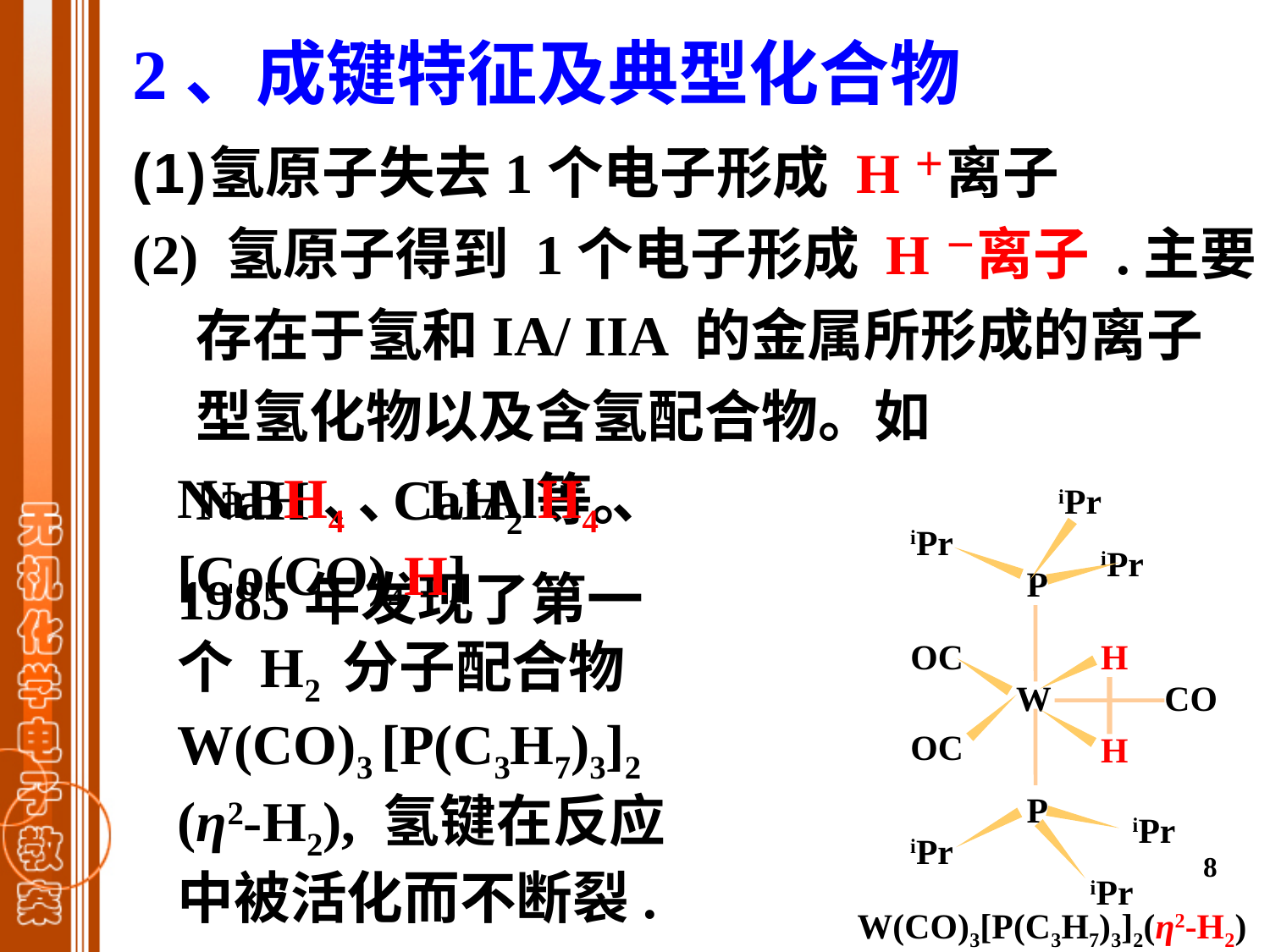

2、成键特征及典型化合物
氢原子失去1个电子形成 H＋离子
(2) 氢原子得到 1个电子形成 H－离子 .主要存在于氢和IA/ IIA 的金属所形成的离子型氢化物以及含氢配合物。如NaH、CaH2等。
NaBH4、LiAlH4、[Co(CO)4H]
iPr
iPr

iPr
P

OC
H

W
CO

OC
H
P

iPr

iPr
iPr
W(CO)3[P(C3H7)3]2(η2-H2)
1985年发现了第一个 H2 分子配合物 W(CO)3 [P(C3H7)3]2 (η2-H2), 氢键在反应中被活化而不断裂.
8